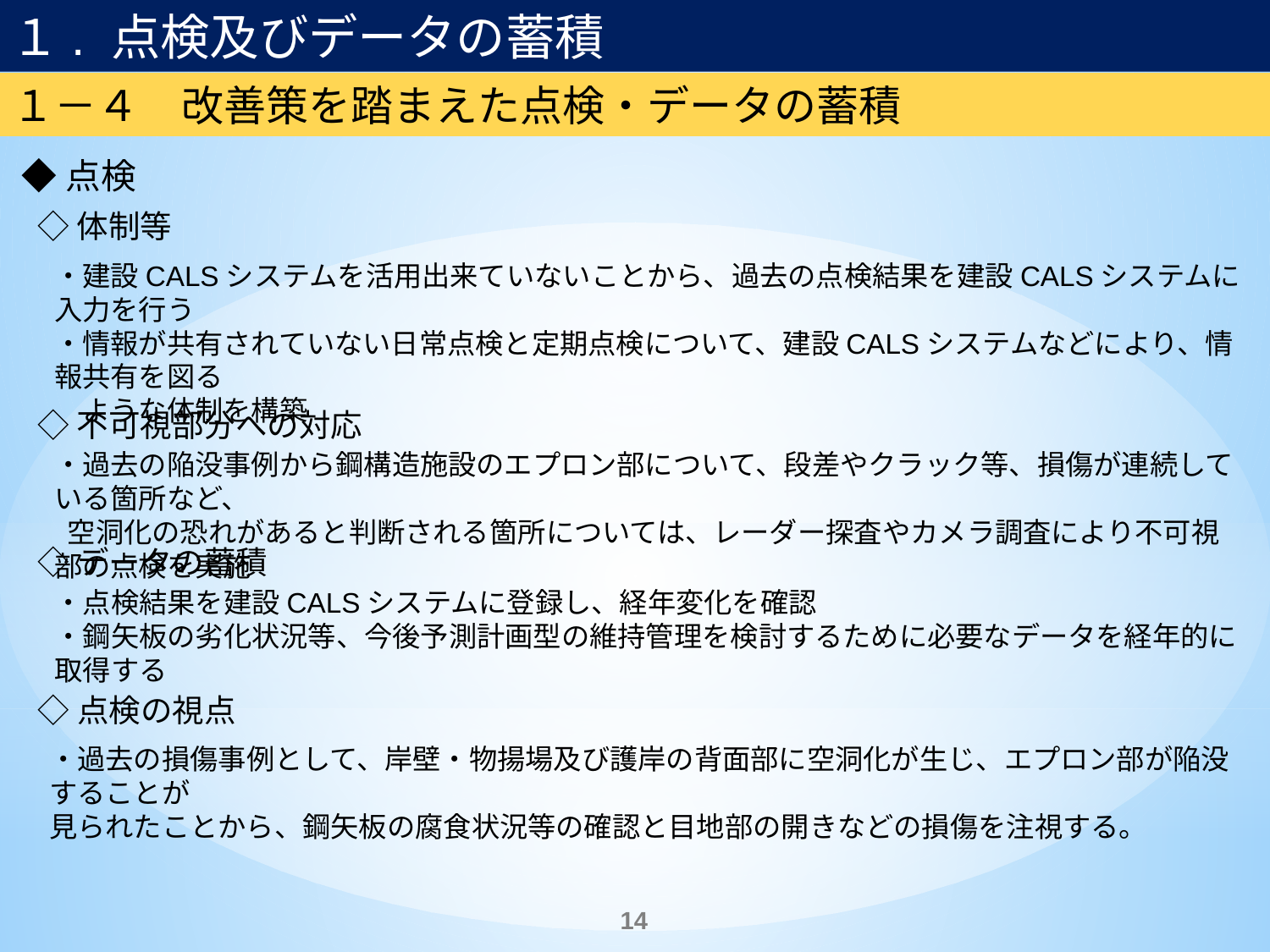

１. 点検及びデータの蓄積
≪修正箇所≫
ページ追加
１－４　改善策を踏まえた点検・データの蓄積
◆点検
◇体制等
・建設CALSシステムを活用出来ていないことから、過去の点検結果を建設CALSシステムに入力を行う
・情報が共有されていない日常点検と定期点検について、建設CALSシステムなどにより、情報共有を図る
　ような体制を構築
◇不可視部分への対応
・過去の陥没事例から鋼構造施設のエプロン部について、段差やクラック等、損傷が連続している箇所など、
 空洞化の恐れがあると判断される箇所については、レーダー探査やカメラ調査により不可視部の点検を実施
◇データの蓄積
・点検結果を建設CALSシステムに登録し、経年変化を確認
・鋼矢板の劣化状況等、今後予測計画型の維持管理を検討するために必要なデータを経年的に取得する
◇点検の視点
・過去の損傷事例として、岸壁・物揚場及び護岸の背面部に空洞化が生じ、エプロン部が陥没することが
見られたことから、鋼矢板の腐食状況等の確認と目地部の開きなどの損傷を注視する。
14